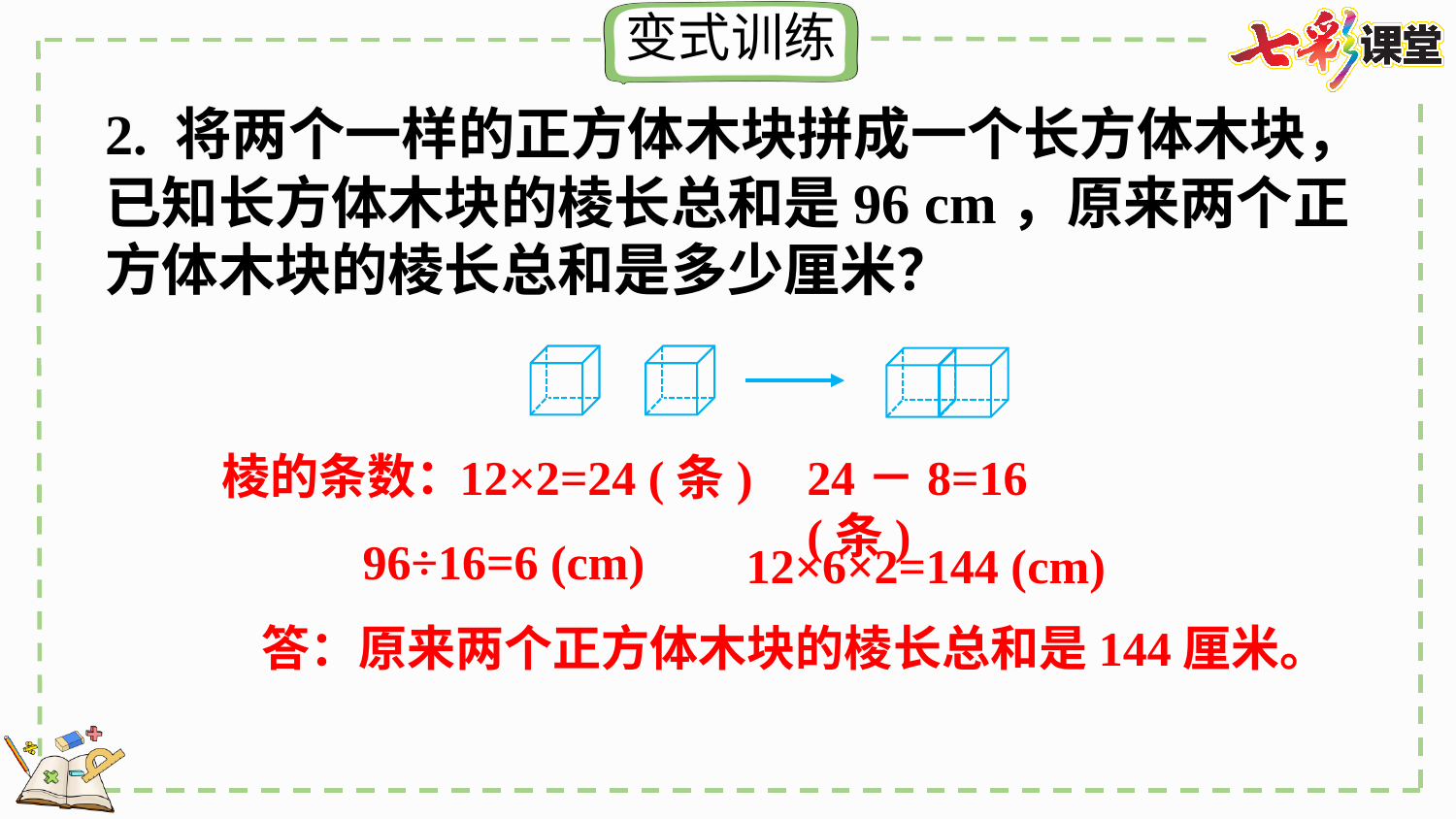

2. 将两个一样的正方体木块拼成一个长方体木块，已知长方体木块的棱长总和是96 cm，原来两个正方体木块的棱长总和是多少厘米？

棱的条数：
12×2=24 (条)
24－8=16 (条)
96÷16=6 (cm)
12×6×2=144 (cm)
答：原来两个正方体木块的棱长总和是144厘米。